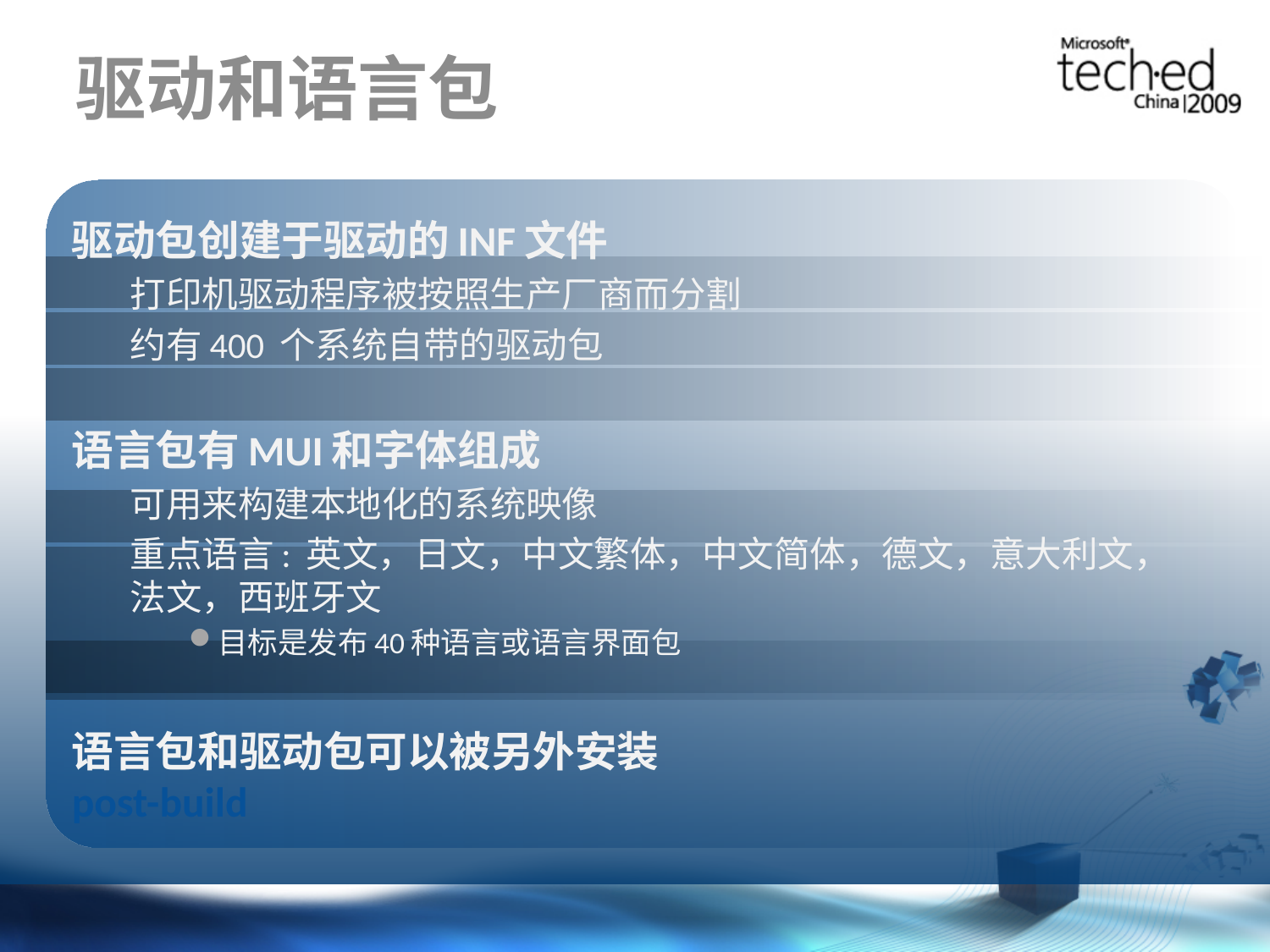

# 驱动和语言包

驱动包创建于驱动的INF文件
打印机驱动程序被按照生产厂商而分割
约有400 个系统自带的驱动包

语言包有MUI和字体组成
可用来构建本地化的系统映像
重点语言: 英文，日文，中文繁体，中文简体，德文，意大利文，法文，西班牙文
目标是发布40种语言或语言界面包

语言包和驱动包可以被另外安装
post-build